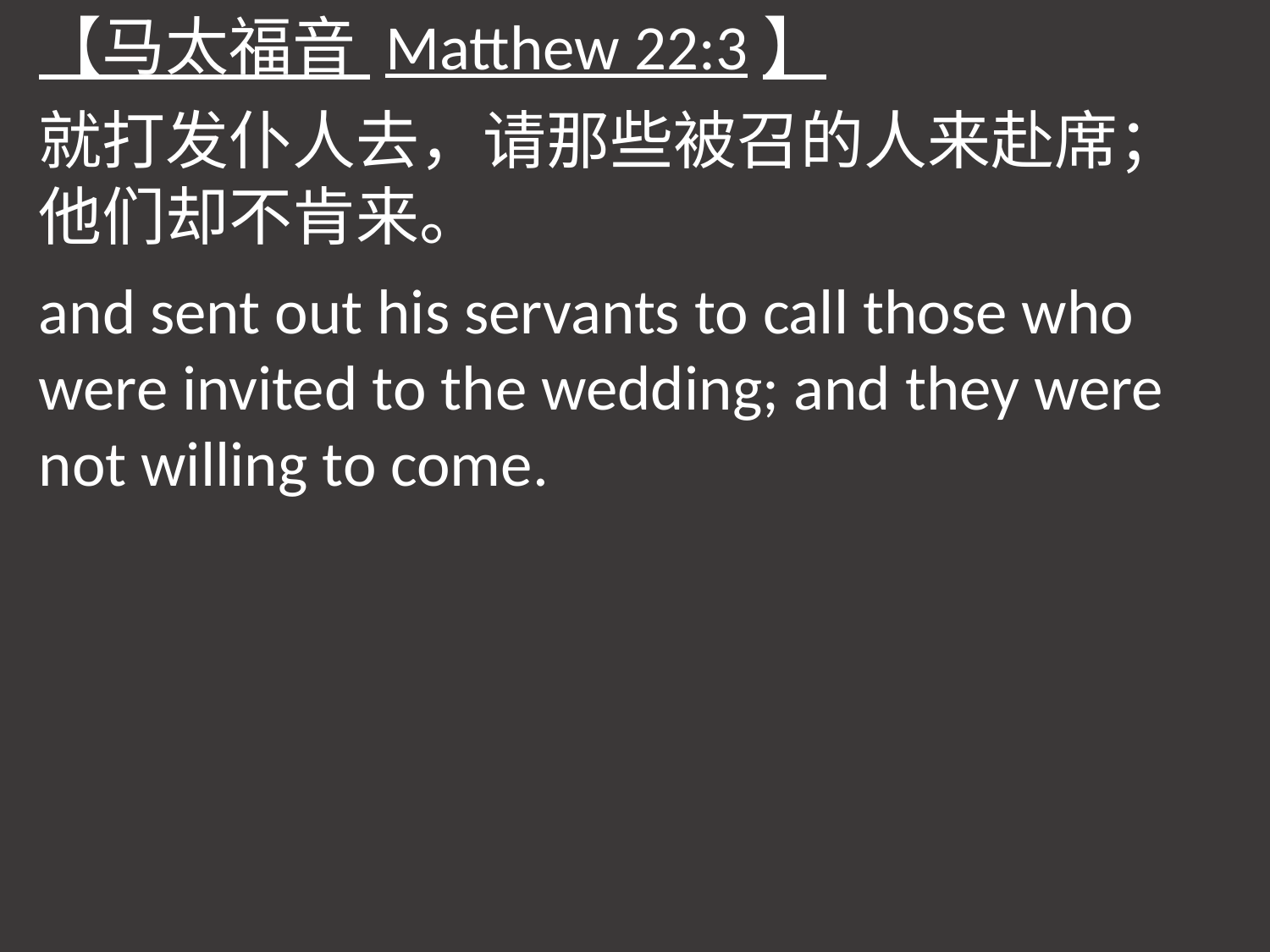

【马太福音 Matthew 22:3】
就打发仆人去，请那些被召的人来赴席；他们却不肯来。
and sent out his servants to call those who were invited to the wedding; and they were not willing to come.